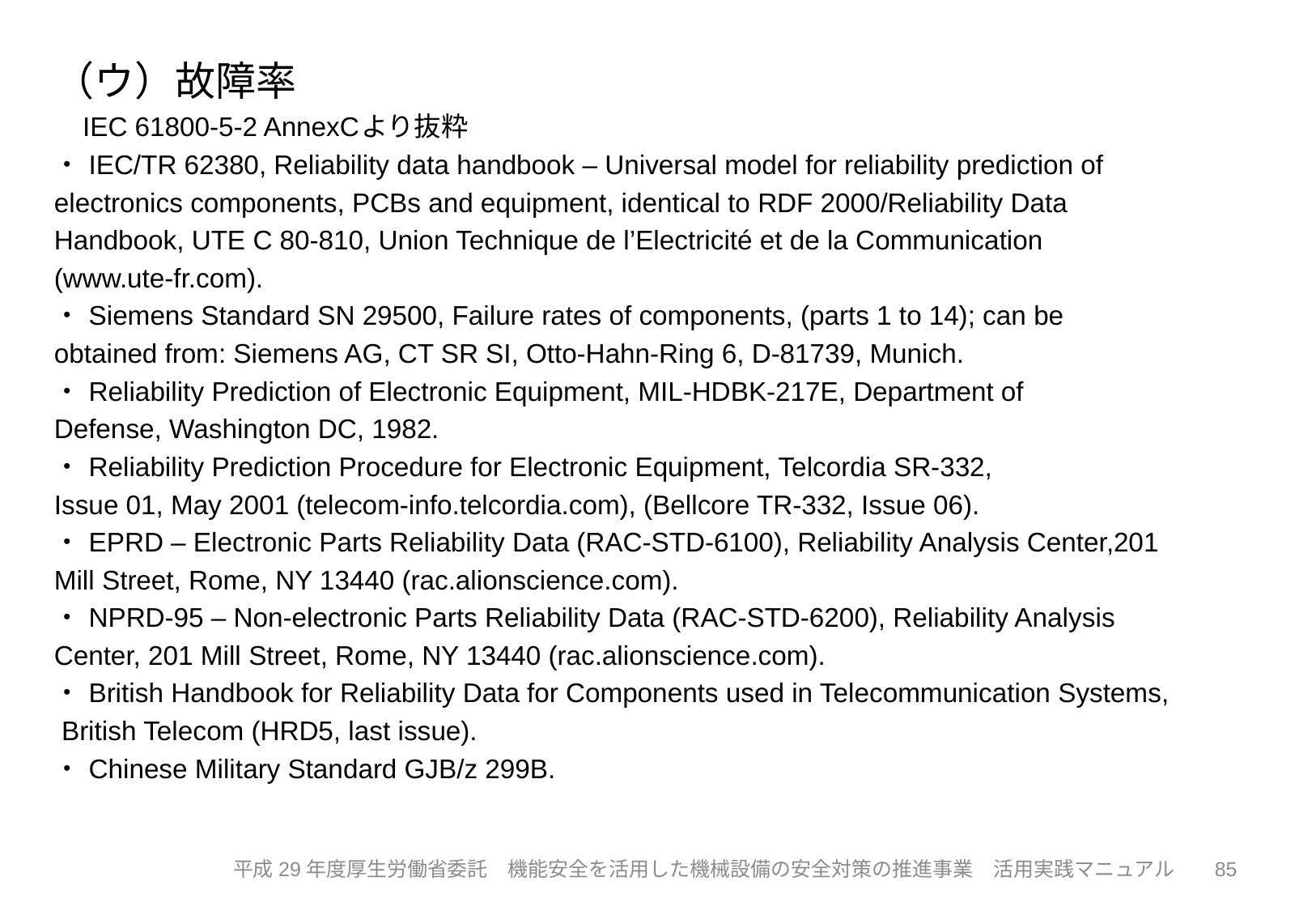

（ウ）故障率
　IEC 61800-5-2 AnnexCより抜粋
・ IEC/TR 62380, Reliability data handbook – Universal model for reliability prediction of
electronics components, PCBs and equipment, identical to RDF 2000/Reliability Data
Handbook, UTE C 80-810, Union Technique de l’Electricité et de la Communication
(www.ute-fr.com).
・ Siemens Standard SN 29500, Failure rates of components, (parts 1 to 14); can be
obtained from: Siemens AG, CT SR SI, Otto-Hahn-Ring 6, D-81739, Munich.
・ Reliability Prediction of Electronic Equipment, MIL-HDBK-217E, Department of
Defense, Washington DC, 1982.
・ Reliability Prediction Procedure for Electronic Equipment, Telcordia SR-332,
Issue 01, May 2001 (telecom-info.telcordia.com), (Bellcore TR-332, Issue 06).
・ EPRD – Electronic Parts Reliability Data (RAC-STD-6100), Reliability Analysis Center,201
Mill Street, Rome, NY 13440 (rac.alionscience.com).
・ NPRD-95 – Non-electronic Parts Reliability Data (RAC-STD-6200), Reliability Analysis
Center, 201 Mill Street, Rome, NY 13440 (rac.alionscience.com).
・ British Handbook for Reliability Data for Components used in Telecommunication Systems,
 British Telecom (HRD5, last issue).
・ Chinese Military Standard GJB/z 299B.

85
平成29年度厚生労働省委託　機能安全を活用した機械設備の安全対策の推進事業　活用実践マニュアル